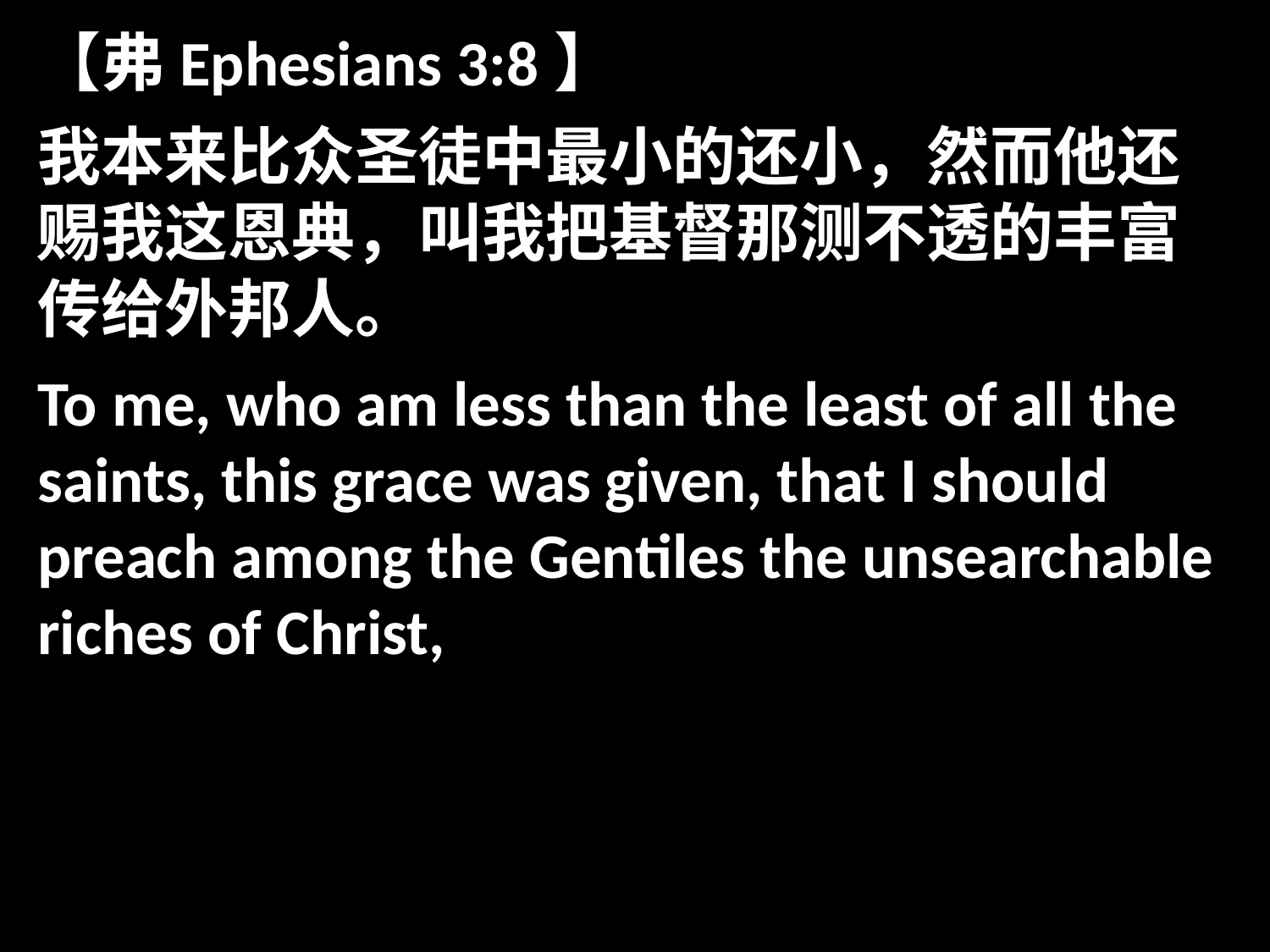

【弗Ephesians 3:8】
我本来比众圣徒中最小的还小，然而他还赐我这恩典，叫我把基督那测不透的丰富传给外邦人。
To me, who am less than the least of all the saints, this grace was given, that I should preach among the Gentiles the unsearchable riches of Christ,